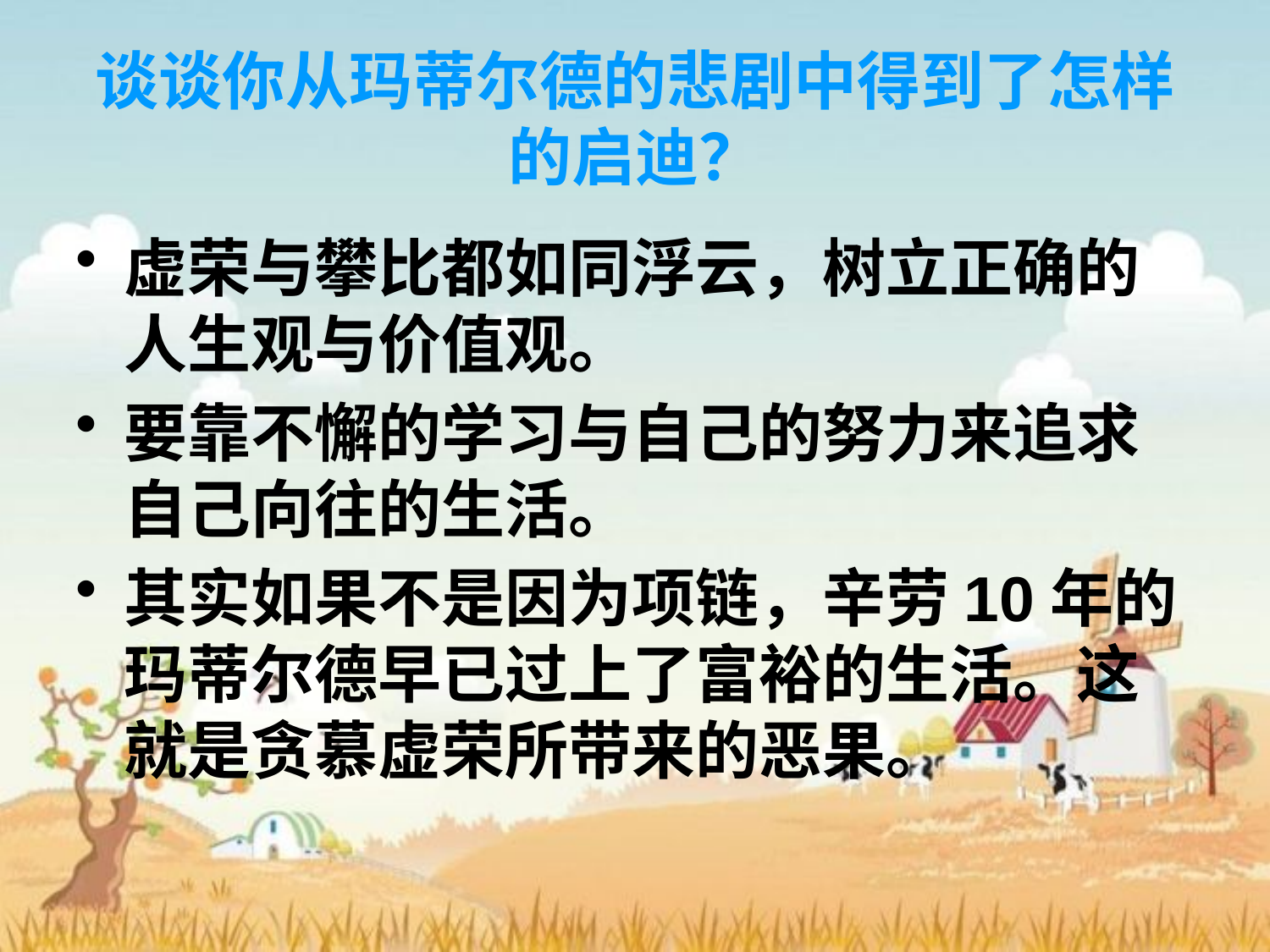

# 谈谈你从玛蒂尔德的悲剧中得到了怎样的启迪？
虚荣与攀比都如同浮云，树立正确的人生观与价值观。
要靠不懈的学习与自己的努力来追求自己向往的生活。
其实如果不是因为项链，辛劳10年的玛蒂尔德早已过上了富裕的生活。这就是贪慕虚荣所带来的恶果。